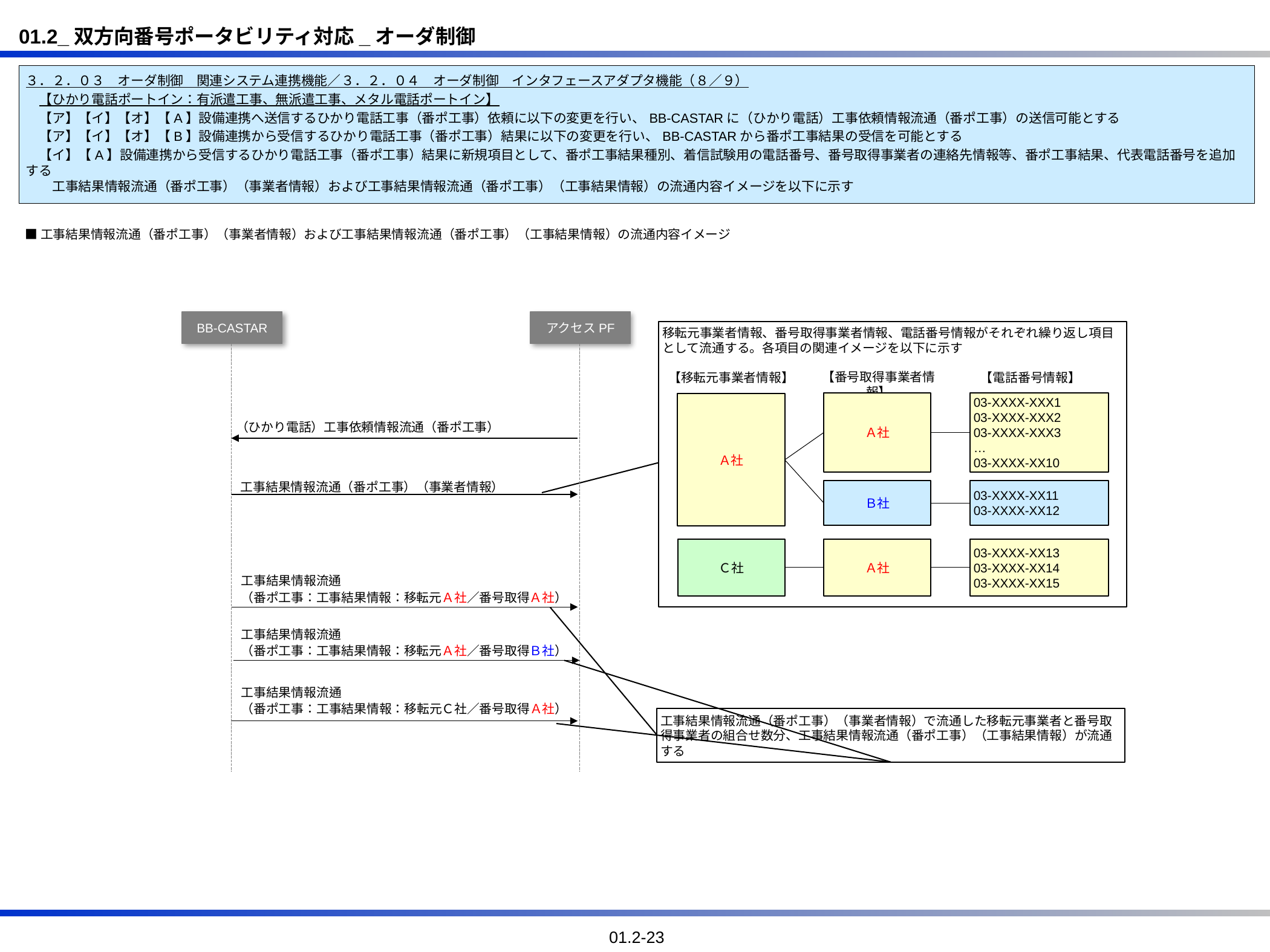

３．２．０３　オーダ制御　関連システム連携機能／３．２．０４　オーダ制御　インタフェースアダプタ機能（８／９）
　【ひかり電話ポートイン：有派遣工事、無派遣工事、メタル電話ポートイン】
　【ア】【イ】【オ】【A】設備連携へ送信するひかり電話工事（番ポ工事）依頼に以下の変更を行い、BB-CASTARに（ひかり電話）工事依頼情報流通（番ポ工事）の送信可能とする
　【ア】【イ】【オ】【B】設備連携から受信するひかり電話工事（番ポ工事）結果に以下の変更を行い、BB-CASTARから番ポ工事結果の受信を可能とする
　【イ】【A】設備連携から受信するひかり電話工事（番ポ工事）結果に新規項目として、番ポ工事結果種別、着信試験用の電話番号、番号取得事業者の連絡先情報等、番ポ工事結果、代表電話番号を追加する
　　工事結果情報流通（番ポ工事）（事業者情報）および工事結果情報流通（番ポ工事）（工事結果情報）の流通内容イメージを以下に示す
■工事結果情報流通（番ポ工事）（事業者情報）および工事結果情報流通（番ポ工事）（工事結果情報）の流通内容イメージ
BB-CASTAR
アクセスPF
移転元事業者情報、番号取得事業者情報、電話番号情報がそれぞれ繰り返し項目として流通する。各項目の関連イメージを以下に示す
【移転元事業者情報】
【番号取得事業者情報】
【電話番号情報】
Ａ社
03-XXXX-XXX1
03-XXXX-XXX2
03-XXXX-XXX3
…
03-XXXX-XX10
Ａ社
（ひかり電話）工事依頼情報流通（番ポ工事）
工事結果情報流通（番ポ工事）（事業者情報）
Ｂ社
03-XXXX-XX11
03-XXXX-XX12
Ａ社
03-XXXX-XX13
03-XXXX-XX14
03-XXXX-XX15
Ｃ社
工事結果情報流通
（番ポ工事：工事結果情報：移転元Ａ社／番号取得Ａ社）
工事結果情報流通
（番ポ工事：工事結果情報：移転元Ａ社／番号取得Ｂ社）
工事結果情報流通
（番ポ工事：工事結果情報：移転元Ｃ社／番号取得Ａ社）
工事結果情報流通（番ポ工事）（事業者情報）で流通した移転元事業者と番号取得事業者の組合せ数分、工事結果情報流通（番ポ工事）（工事結果情報）が流通する
01.2-23